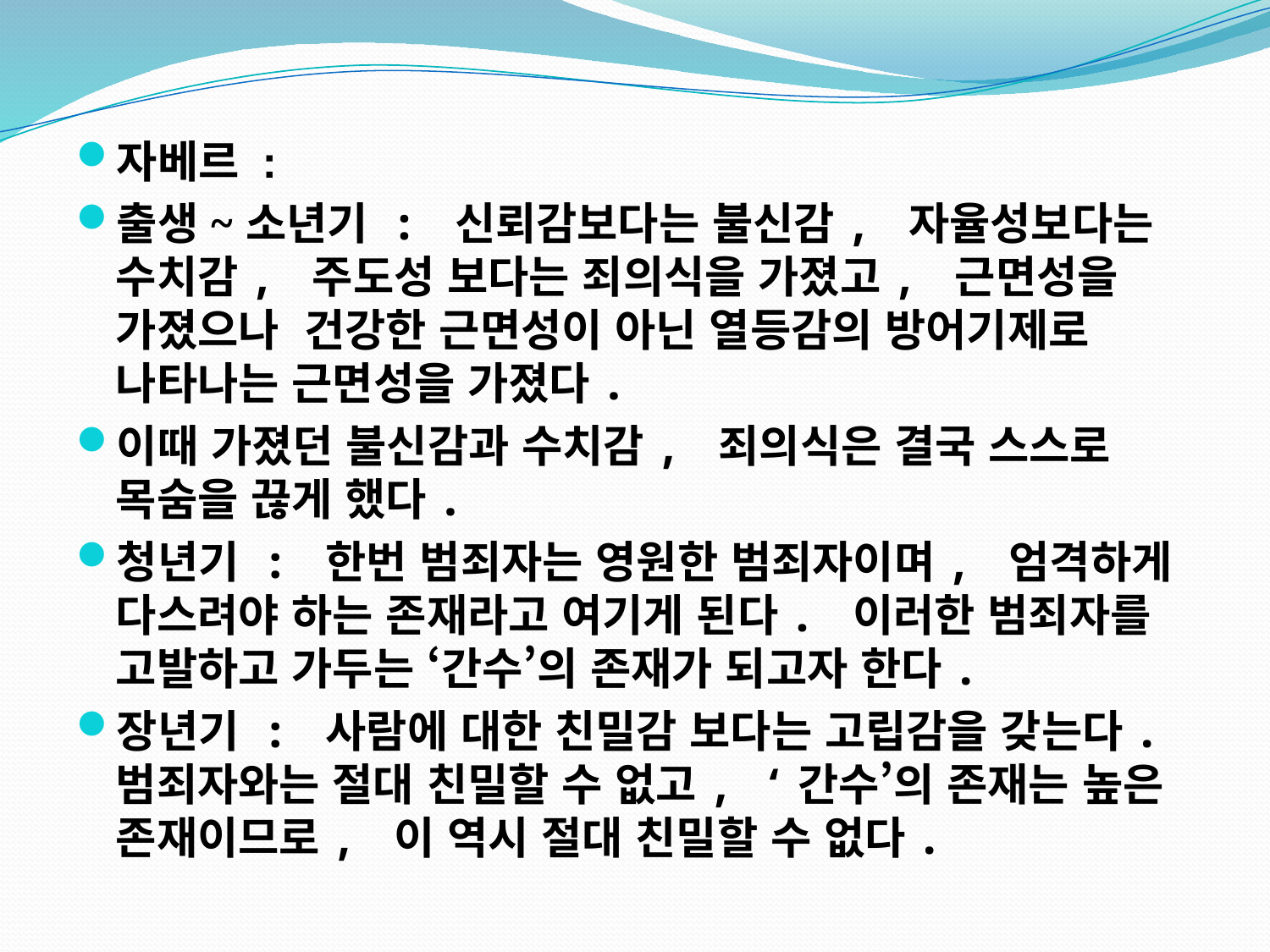

#
자베르 :
출생~소년기 : 신뢰감보다는 불신감, 자율성보다는 수치감, 주도성 보다는 죄의식을 가졌고, 근면성을 가졌으나  건강한 근면성이 아닌 열등감의 방어기제로 나타나는 근면성을 가졌다.
이때 가졌던 불신감과 수치감, 죄의식은 결국 스스로 목숨을 끊게 했다.
청년기 : 한번 범죄자는 영원한 범죄자이며, 엄격하게 다스려야 하는 존재라고 여기게 된다. 이러한 범죄자를 고발하고 가두는 ‘간수’의 존재가 되고자 한다.
장년기 : 사람에 대한 친밀감 보다는 고립감을 갖는다. 범죄자와는 절대 친밀할 수 없고, ‘간수’의 존재는 높은 존재이므로, 이 역시 절대 친밀할 수 없다.